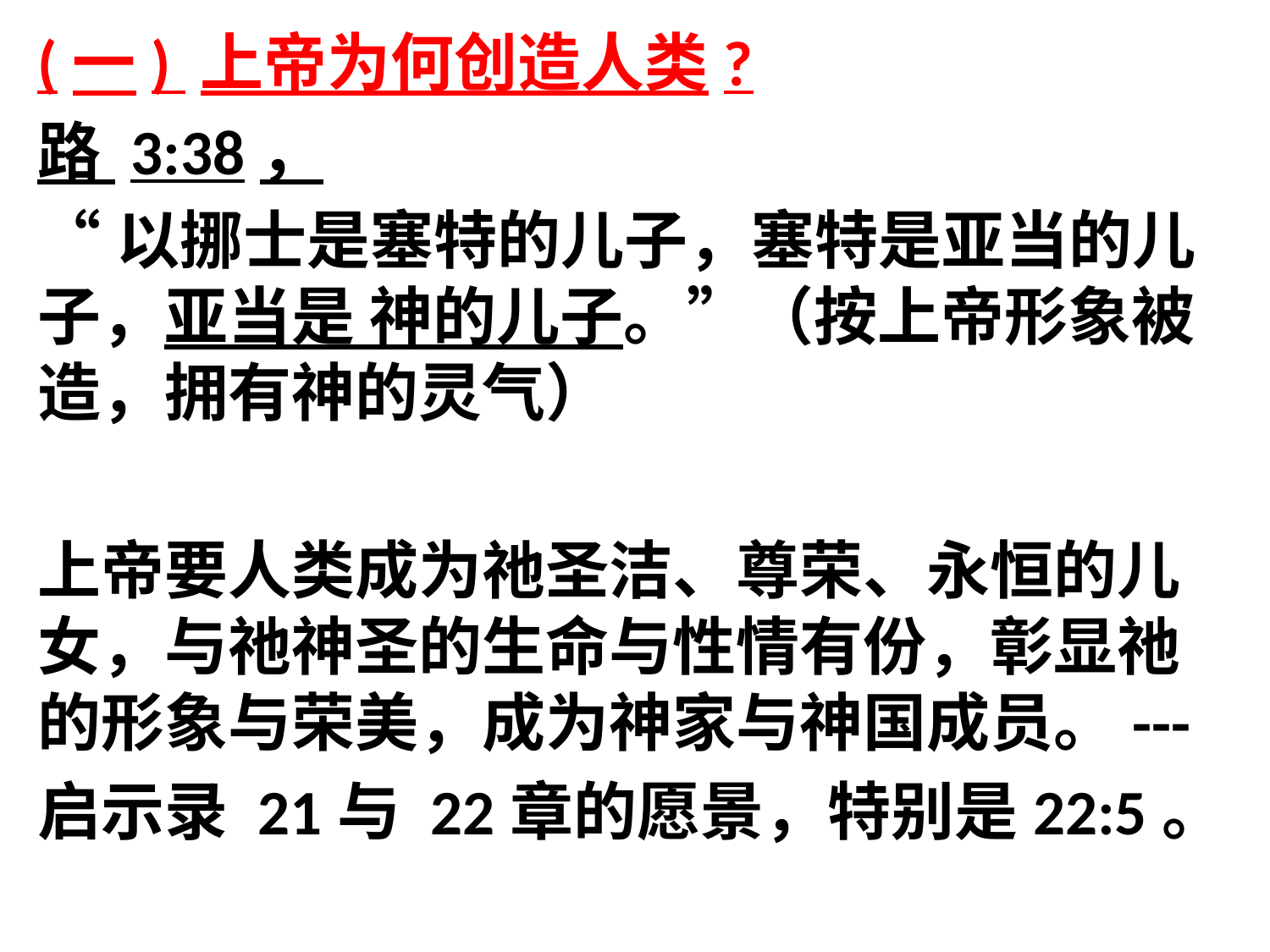

(一) 上帝为何创造人类?
路 3:38，
“以挪士是塞特的儿子，塞特是亚当的儿子，亚当是 神的儿子。”（按上帝形象被造，拥有神的灵气）

上帝要人类成为祂圣洁、尊荣、永恒的儿女，与祂神圣的生命与性情有份，彰显祂的形象与荣美，成为神家与神国成员。---
启示录 21与 22章的愿景，特别是22:5。